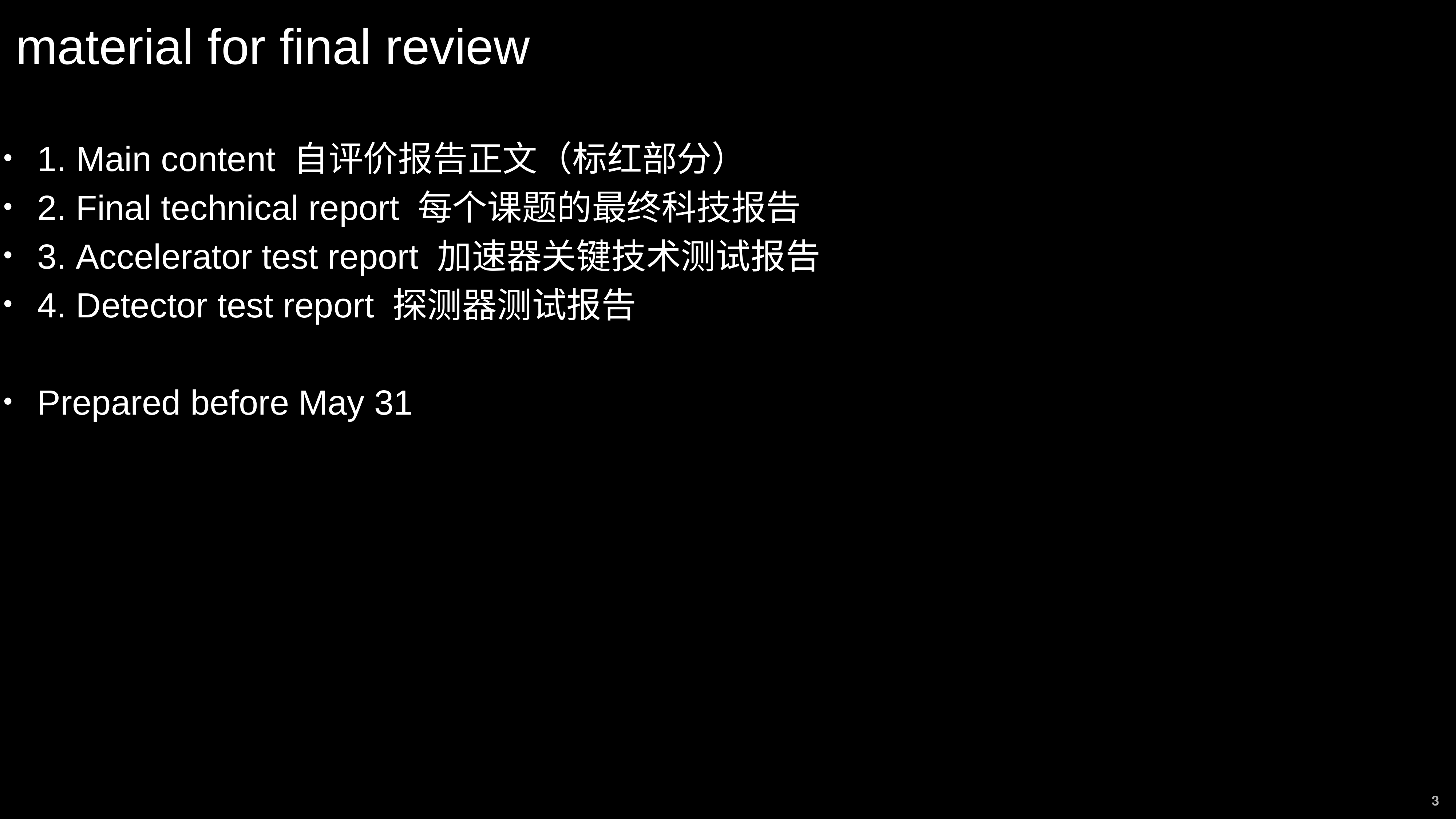

# material for final review
1. Main content 自评价报告正文（标红部分）
2. Final technical report 每个课题的最终科技报告
3. Accelerator test report 加速器关键技术测试报告
4. Detector test report 探测器测试报告

Prepared before May 31
3